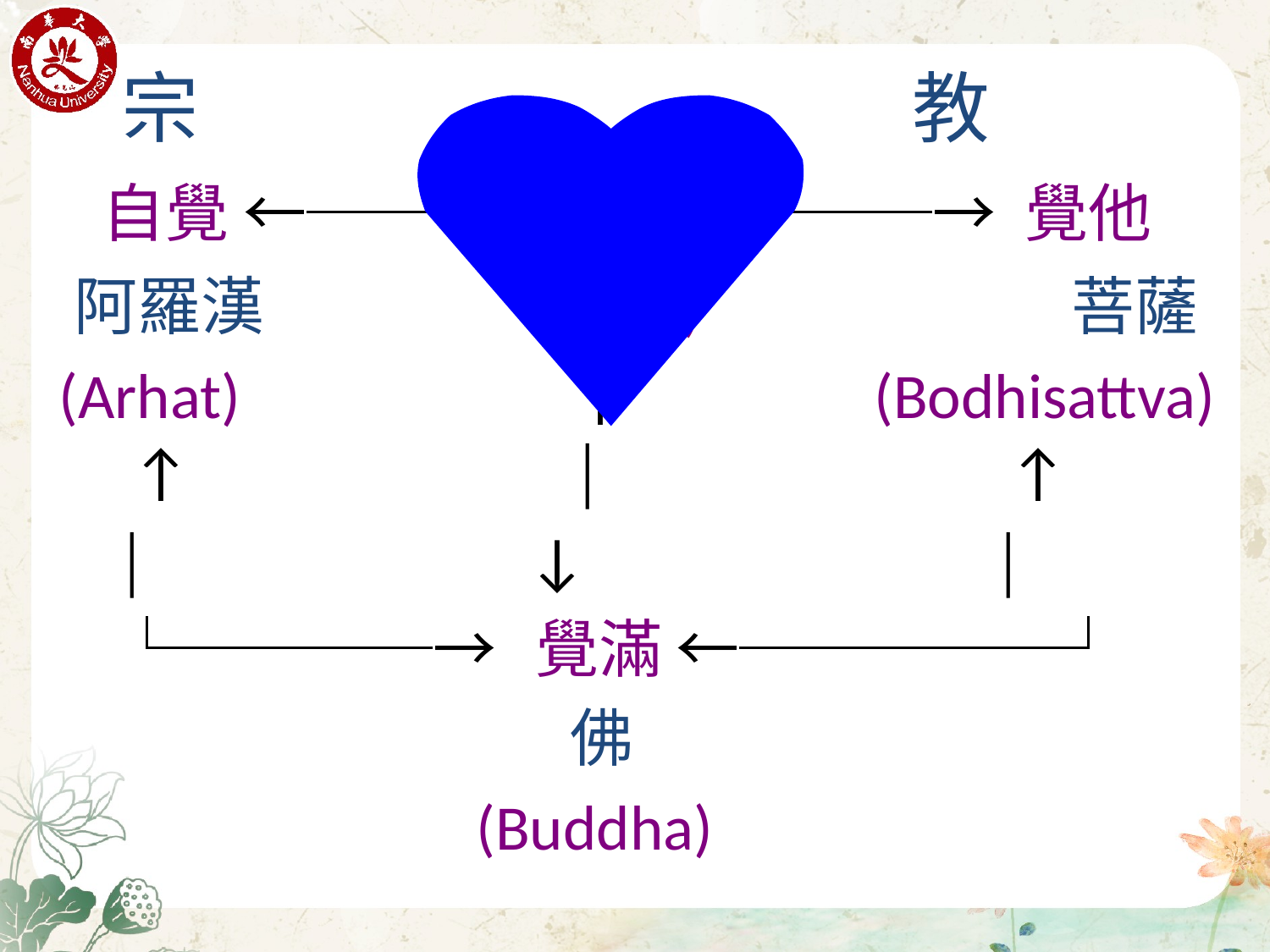

宗   	                                               教
   自覺 ←───→ 心 ←───→  覺他
 阿羅漢                       (覺)                            菩薩
 (Arhat)                       ↑                 (Bodhisattva)  ↑                              │                                ↑
     │                              ↓                                │
     └────→   覺滿 ←─────┘
                                    佛
                              (Buddha)